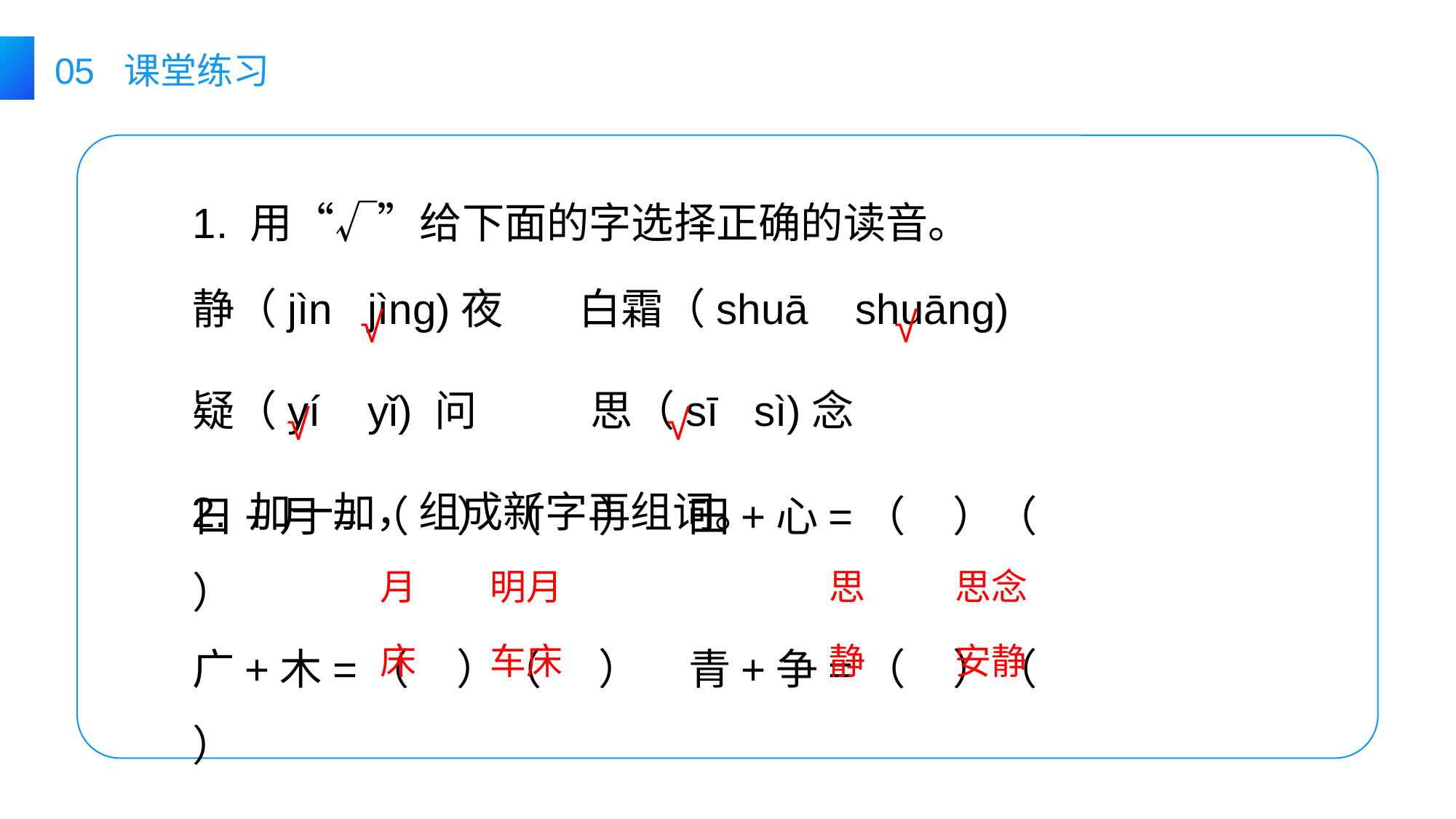

05  课堂练习

1. 用“√”给下面的字选择正确的读音。
静（jìn   jìng)夜        白霜（shuā    shuāng)

疑（yí    yǐ) 问            思（sī   sì)念
√
√
√
√
2. 加一加，组成新字再组词。
日+月=（     ）（      ）     田+心=（     ）（      ）
广+木=（     ）（      ）     青+争=（     ）（      ）
月         明月
思           思念
床         车床
静           安静